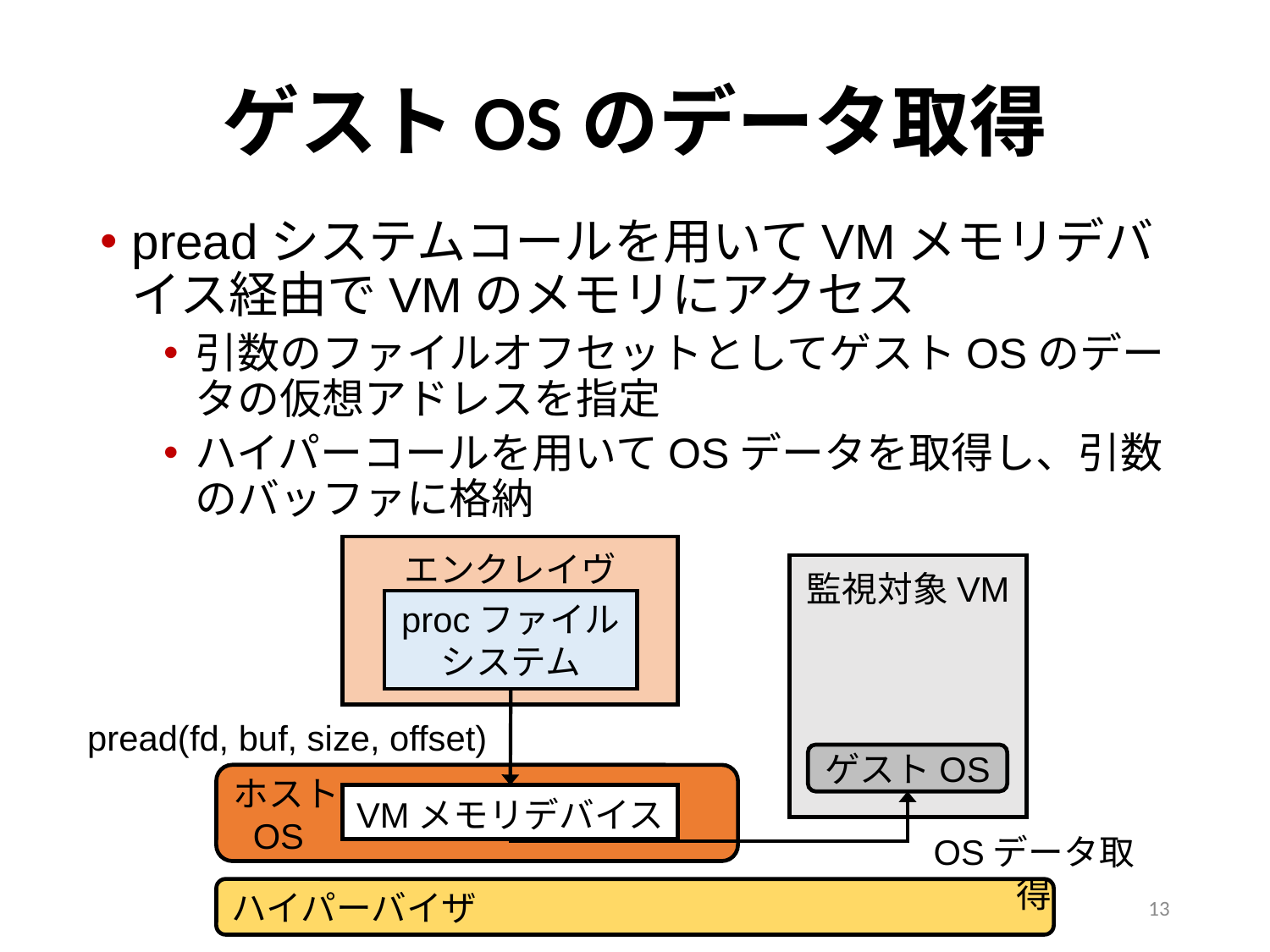

# ゲストOSのデータ取得
preadシステムコールを用いてVMメモリデバイス経由でVMのメモリにアクセス
引数のファイルオフセットとしてゲストOSのデータの仮想アドレスを指定
ハイパーコールを用いてOSデータを取得し、引数のバッファに格納
エンクレイヴ
監視対象VM
procファイル
システム
pread(fd, buf, size, offset)
ゲストOS
ホスト
  OS
VMメモリデバイス
OSデータ取得
ハイパーバイザ
13